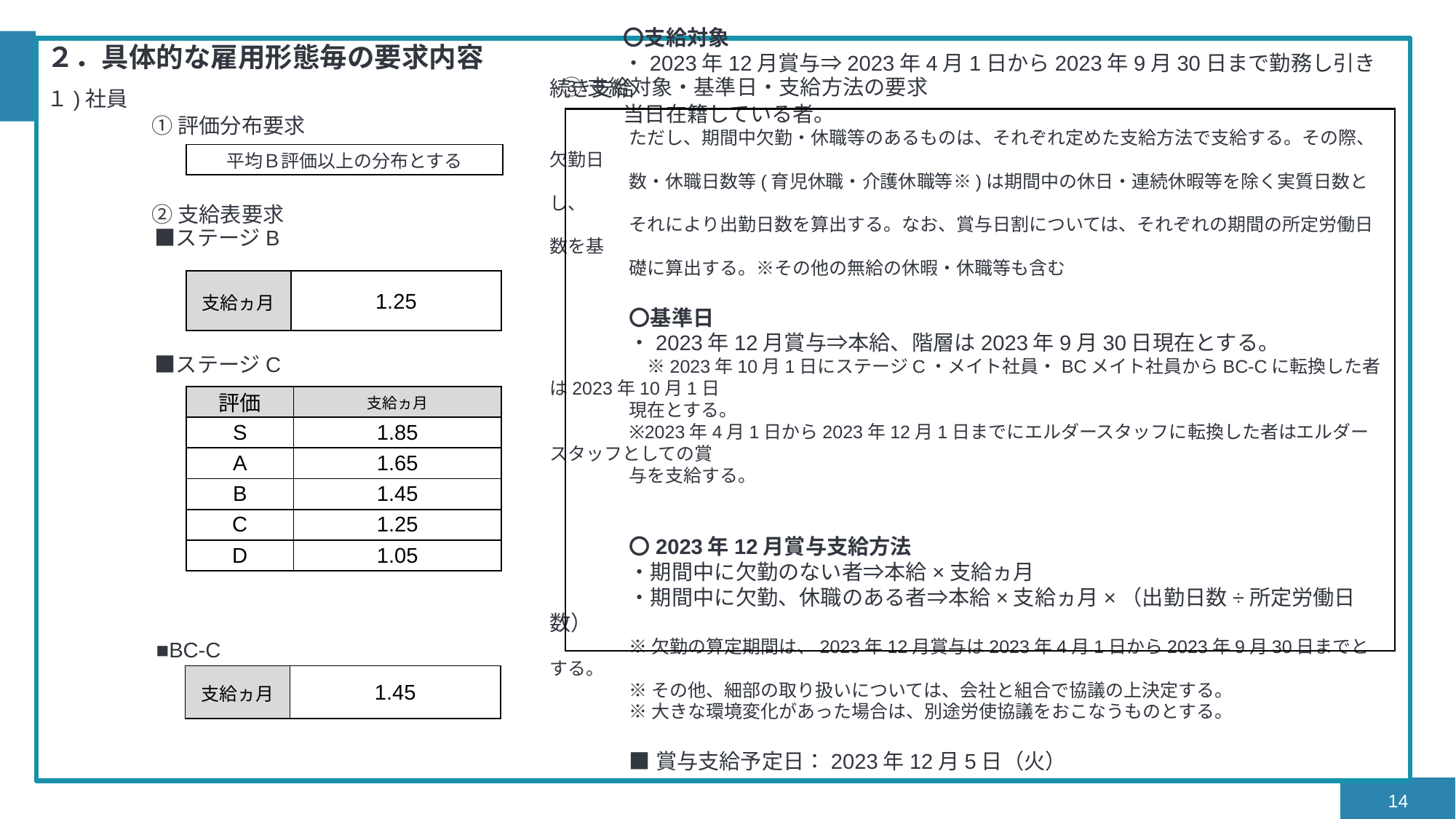

２．具体的な雇用形態毎の要求内容
１)社員
③支給対象・基準日・支給方法の要求

〇支給対象
・2023年12月賞与⇒2023年4月1日から2023年9月30日まで勤務し引き続き支給
当日在籍している者。
ただし、期間中欠勤・休職等のあるものは、それぞれ定めた支給方法で支給する。その際、欠勤日
数・休職日数等(育児休職・介護休職等※)は期間中の休日・連続休暇等を除く実質日数とし、
それにより出勤日数を算出する。なお、賞与日割については、それぞれの期間の所定労働日数を基
礎に算出する。※その他の無給の休暇・休職等も含む

〇基準日
・2023年12月賞与⇒本給、階層は2023年9月30日現在とする。
　※2023年10月1日にステージC・メイト社員・BCメイト社員からBC-Cに転換した者は2023年10月1日
現在とする。
※2023年4月1日から2023年12月1日までにエルダースタッフに転換した者はエルダースタッフとしての賞
与を支給する。

〇2023年12月賞与支給方法
・期間中に欠勤のない者⇒本給×支給ヵ月
・期間中に欠勤、休職のある者⇒本給×支給ヵ月×（出勤日数÷所定労働日数）
※欠勤の算定期間は、2023年12月賞与は2023年4月1日から2023年9月30日までとする。
※その他、細部の取り扱いについては、会社と組合で協議の上決定する。
※大きな環境変化があった場合は、別途労使協議をおこなうものとする。

■賞与支給予定日：2023年12月5日（火）

①評価分布要求

| 平均Ｂ評価以上の分布とする |
| --- |
②支給表要求
　■ステージB

　■ステージC

| 支給ヵ月 | 1.25 |
| --- | --- |
| 評価 | 支給ヵ月 |
| --- | --- |
| S | 1.85 |
| A | 1.65 |
| B | 1.45 |
| C | 1.25 |
| D | 1.05 |
■BC-C

| 支給ヵ月 | 1.45 |
| --- | --- |
14